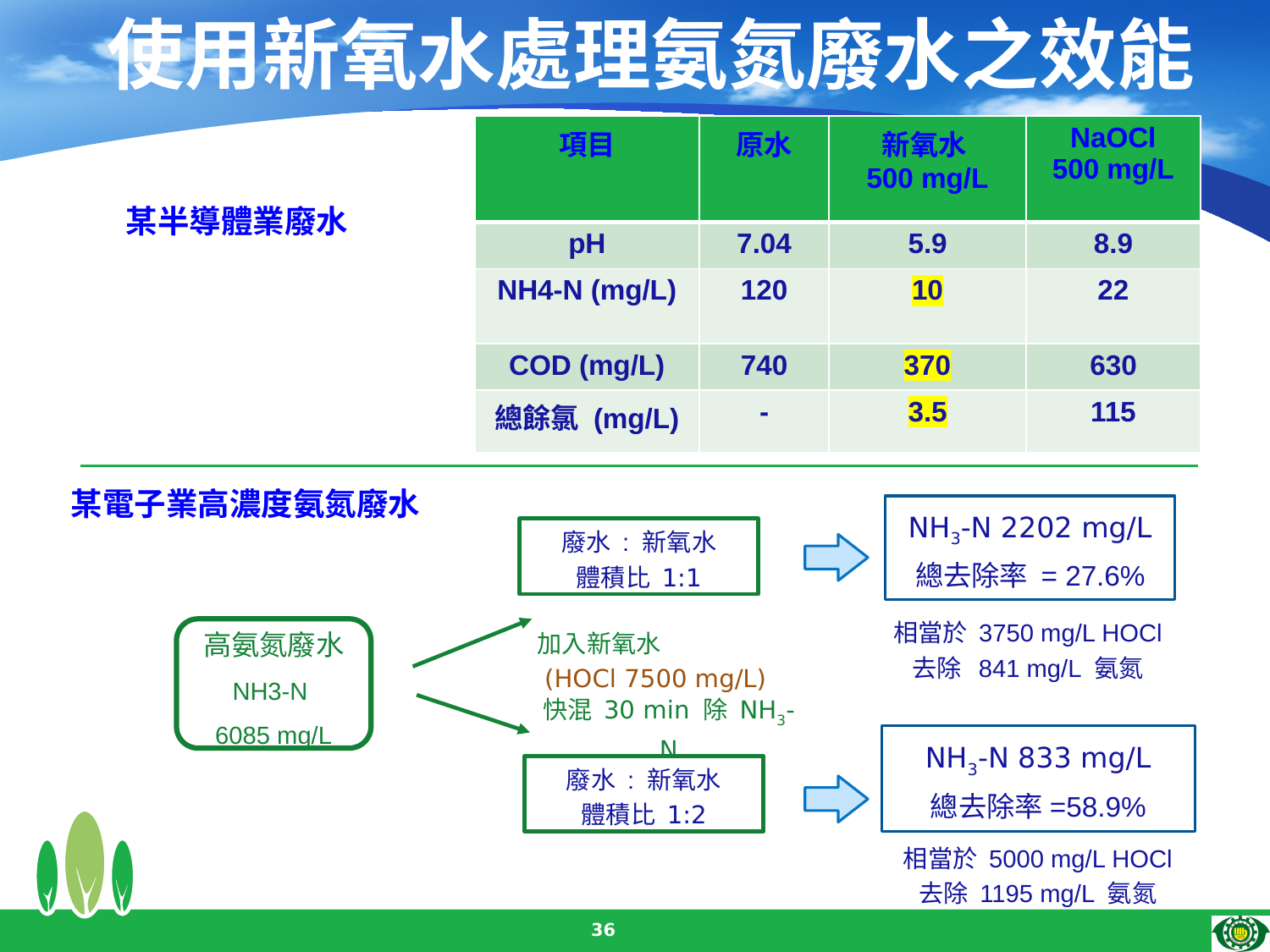

使用新氧水處理氨氮廢水之效能
| 項目 | 原水 | 新氧水 500 mg/L | NaOCl 500 mg/L |
| --- | --- | --- | --- |
| pH | 7.04 | 5.9 | 8.9 |
| NH4-N (mg/L) | 120 | 10 | 22 |
| COD (mg/L) | 740 | 370 | 630 |
| 總餘氯 (mg/L) | - | 3.5 | 115 |
某半導體業廢水

某電子業高濃度氨氮廢水
NH3-N 2202 mg/L 總去除率 = 27.6%
廢水 : 新氧水
體積比 1:1

相當於 3750 mg/L HOCl
去除  841 mg/L 氨氮
加入新氧水
 (HOCl 7500 mg/L)
快混 30 min 除 NH3-N
高氨氮廢水
NH3-N
6085 mg/L
NH3-N 833 mg/L
總去除率=58.9%
廢水 : 新氧水
體積比 1:2

相當於 5000 mg/L HOCl
去除 1195 mg/L 氨氮
36